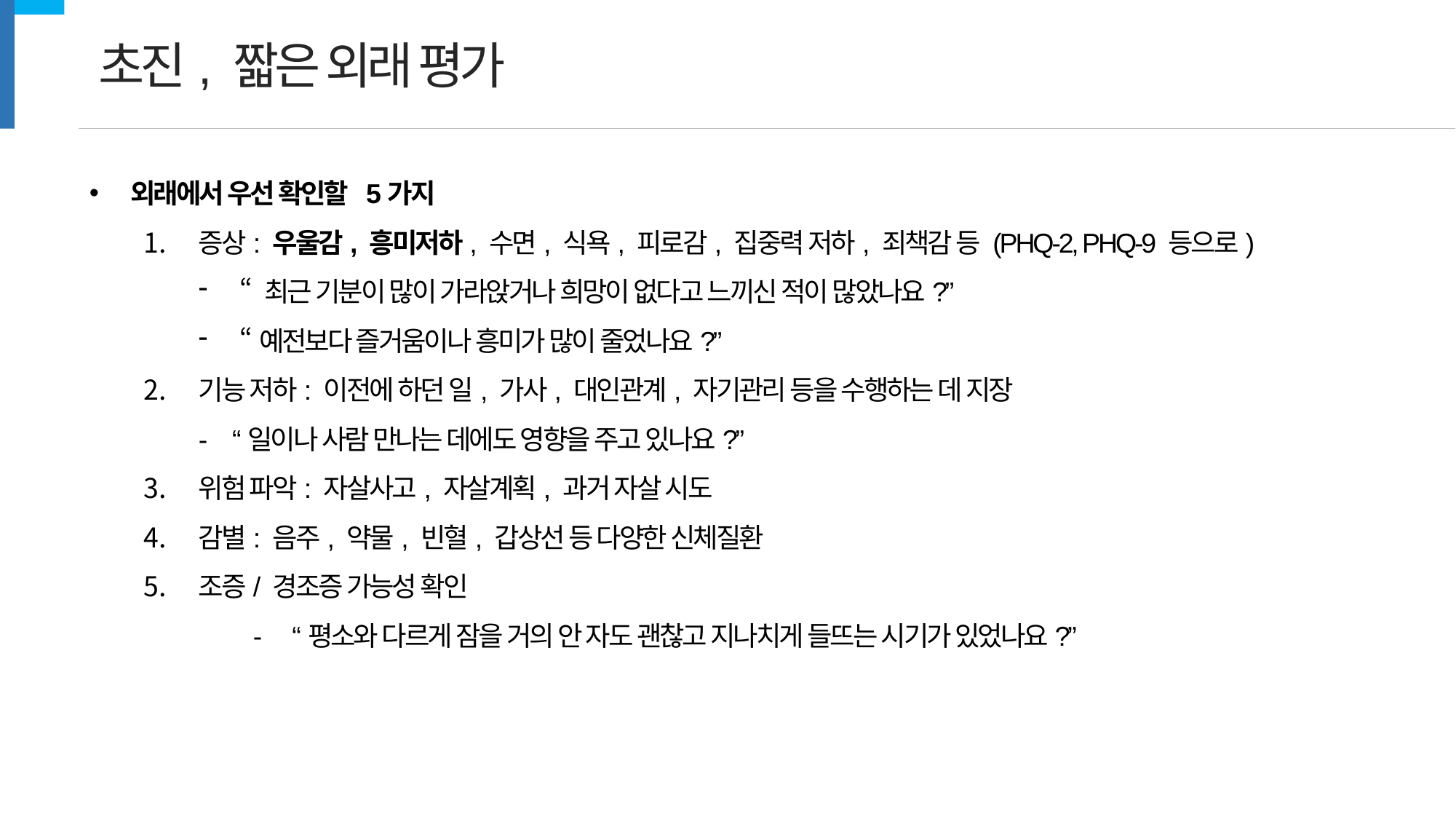

초진, 짧은 외래 평가

외래에서 우선 확인할  5가지
증상: 우울감, 흥미저하, 수면, 식욕, 피로감, 집중력 저하, 죄책감 등 (PHQ-2, PHQ-9 등으로)
“ 최근 기분이 많이 가라앉거나 희망이 없다고 느끼신 적이 많았나요?”
“예전보다 즐거움이나 흥미가 많이 줄었나요?”
기능 저하: 이전에 하던 일, 가사, 대인관계, 자기관리 등을 수행하는 데 지장
-     “일이나 사람 만나는 데에도 영향을 주고 있나요?”
위험 파악: 자살사고, 자살계획, 과거 자살 시도
감별: 음주, 약물, 빈혈, 갑상선 등 다양한 신체질환
조증/ 경조증 가능성 확인
	-      “평소와 다르게 잠을 거의 안 자도 괜찮고 지나치게 들뜨는 시기가 있었나요?”